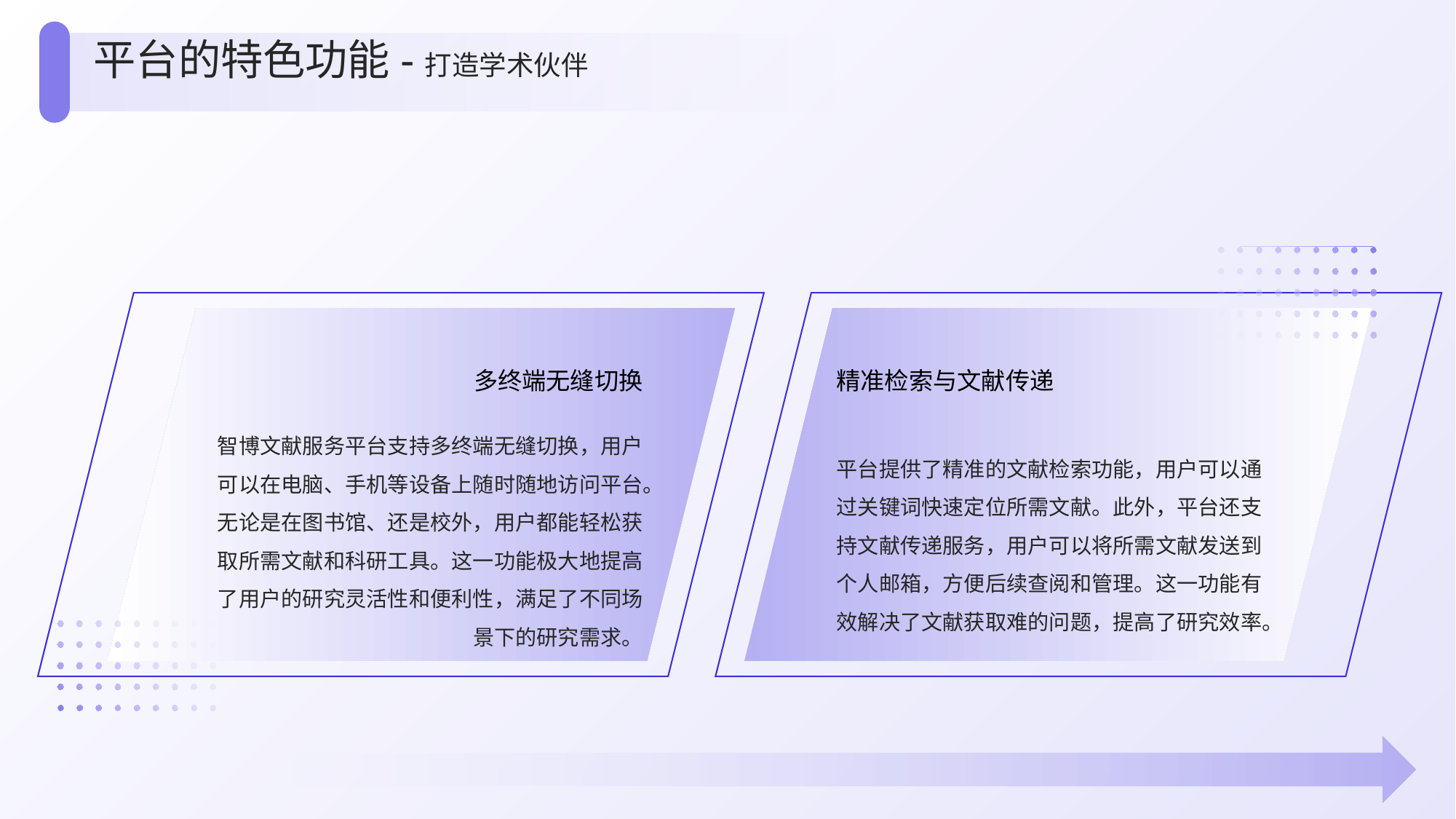

平台的特色功能-打造学术伙伴

多终端无缝切换
精准检索与文献传递
智博文献服务平台支持多终端无缝切换，用户可以在电脑、手机等设备上随时随地访问平台。无论是在图书馆、还是校外，用户都能轻松获取所需文献和科研工具。这一功能极大地提高了用户的研究灵活性和便利性，满足了不同场景下的研究需求。
平台提供了精准的文献检索功能，用户可以通过关键词快速定位所需文献。此外，平台还支持文献传递服务，用户可以将所需文献发送到个人邮箱，方便后续查阅和管理。这一功能有效解决了文献获取难的问题，提高了研究效率。